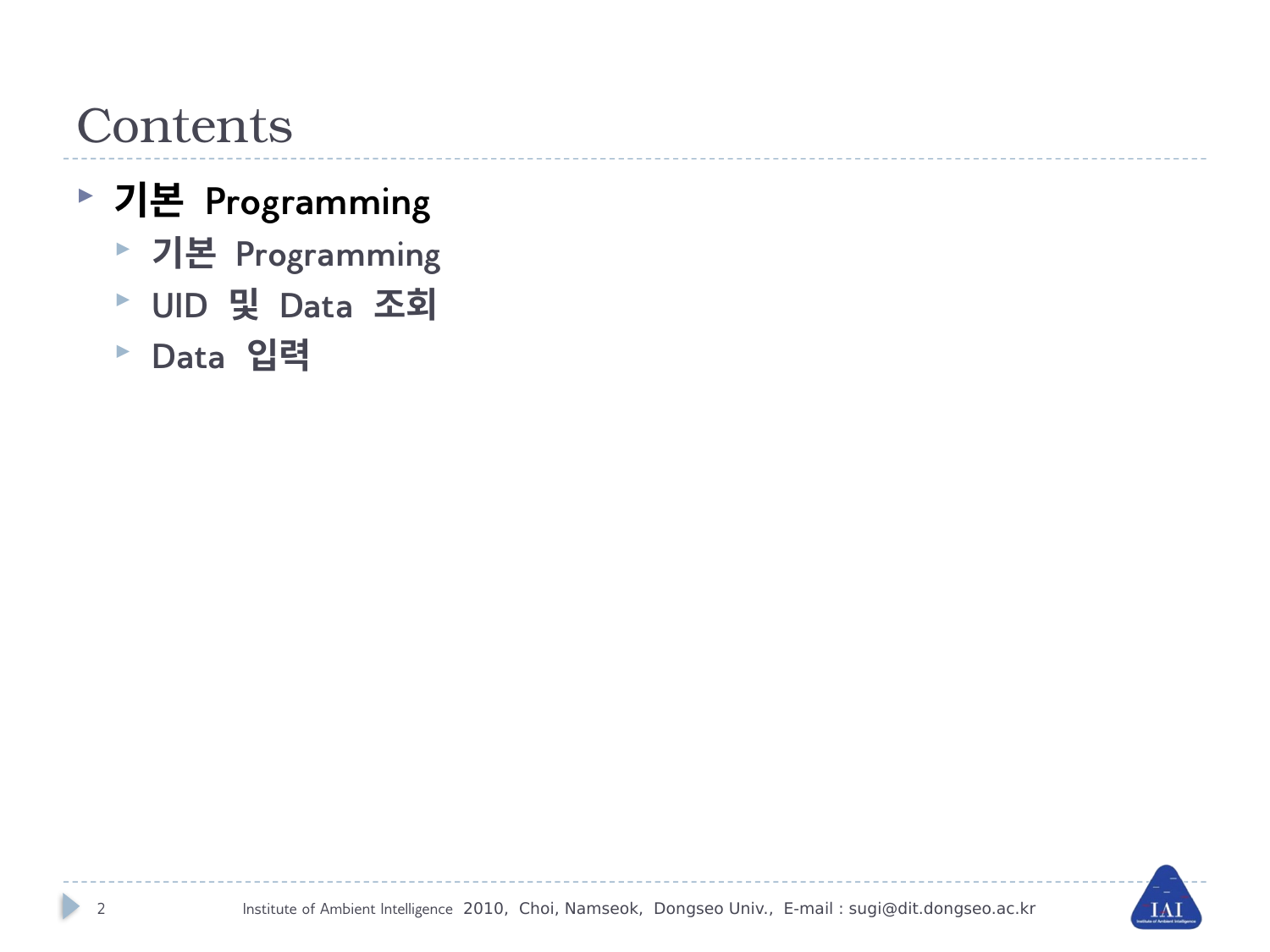

# Contents
기본 Programming
기본 Programming
UID 및 Data 조회
Data 입력